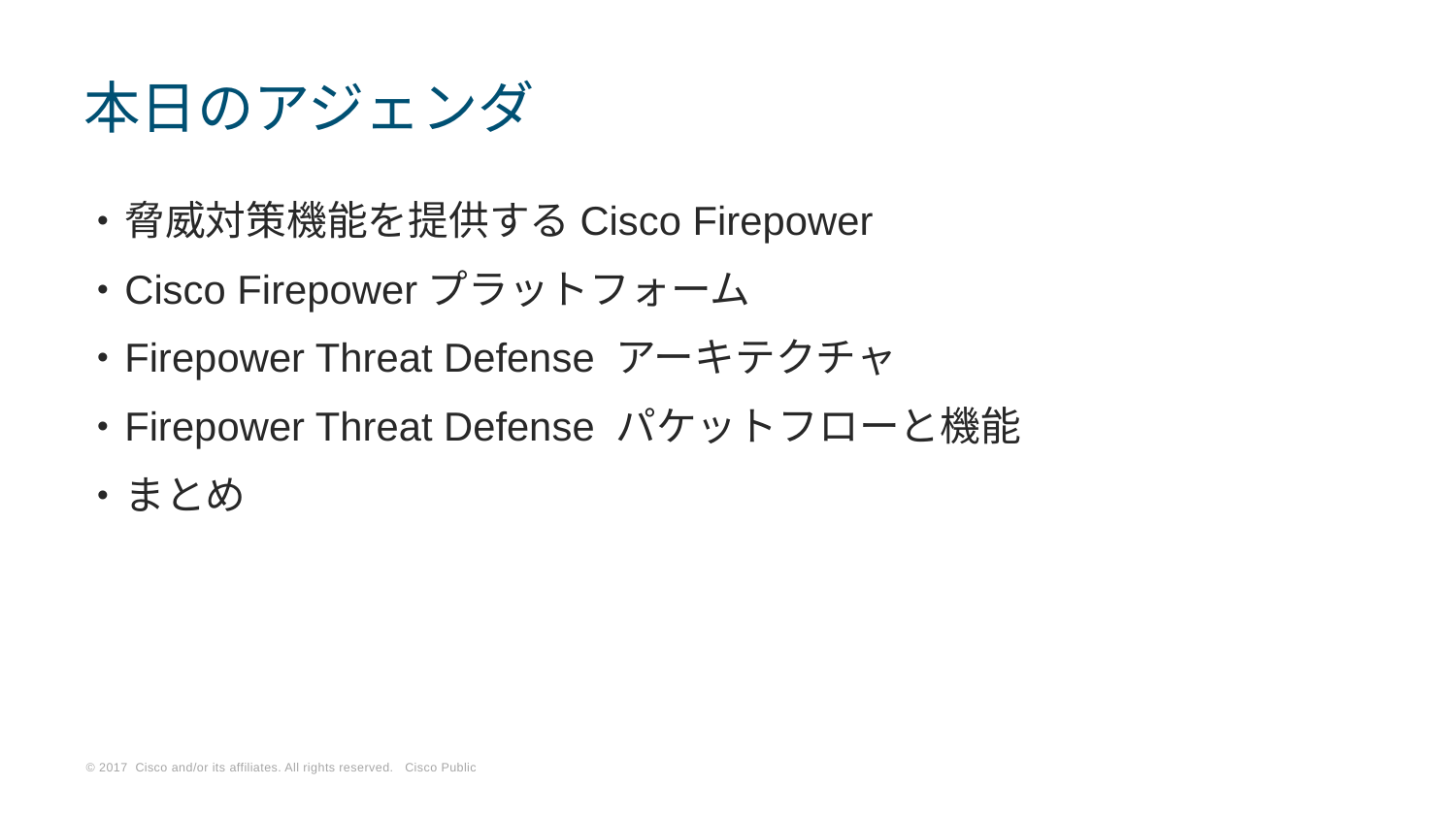

# 本日のアジェンダ
脅威対策機能を提供するCisco Firepower
Cisco Firepowerプラットフォーム
Firepower Threat Defense アーキテクチャ
Firepower Threat Defense パケットフローと機能
まとめ